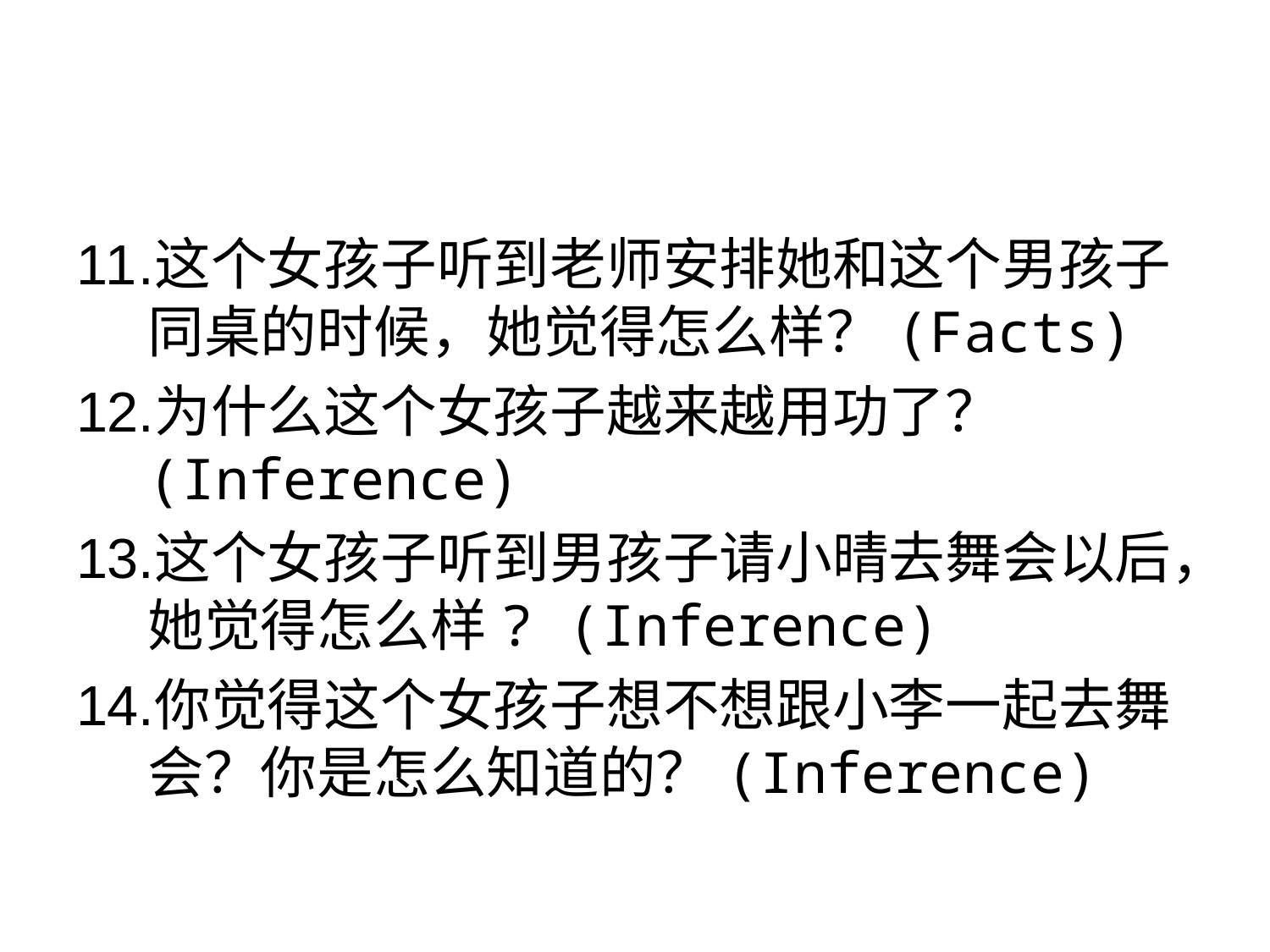

#
这个女孩子听到老师安排她和这个男孩子同桌的时候，她觉得怎么样？(Facts)
为什么这个女孩子越来越用功了？(Inference)
这个女孩子听到男孩子请小晴去舞会以后，她觉得怎么样? (Inference)
你觉得这个女孩子想不想跟小李一起去舞会？你是怎么知道的？(Inference)